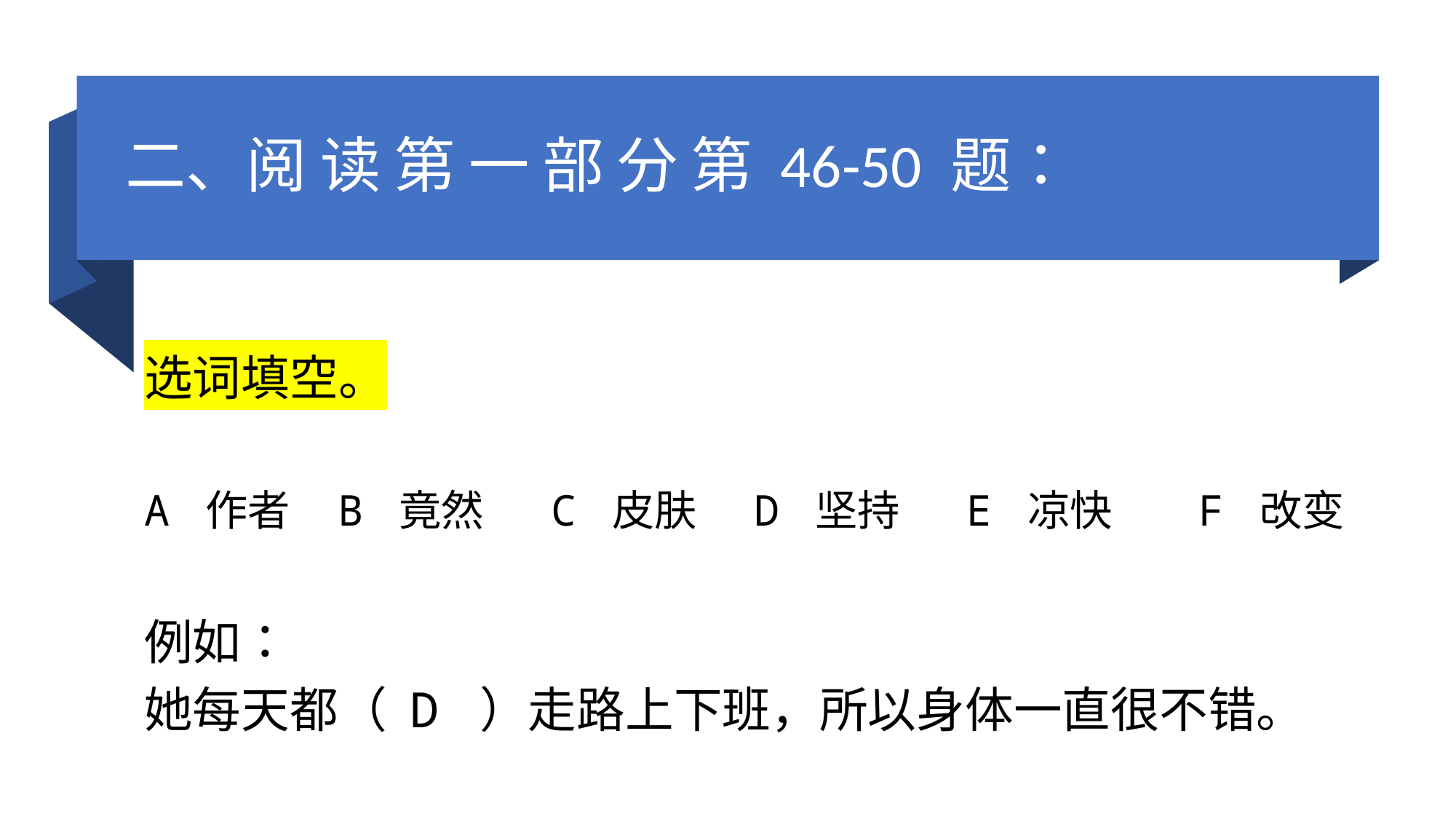

# 二、阅 读 第 一 部 分 第 46-50 题：

选词填空。

A 作者    B 竟然      C 皮肤     D 坚持      E 凉快        F 改变

例如：
她每天都（ D ）走路上下班，所以身体一直很不错。